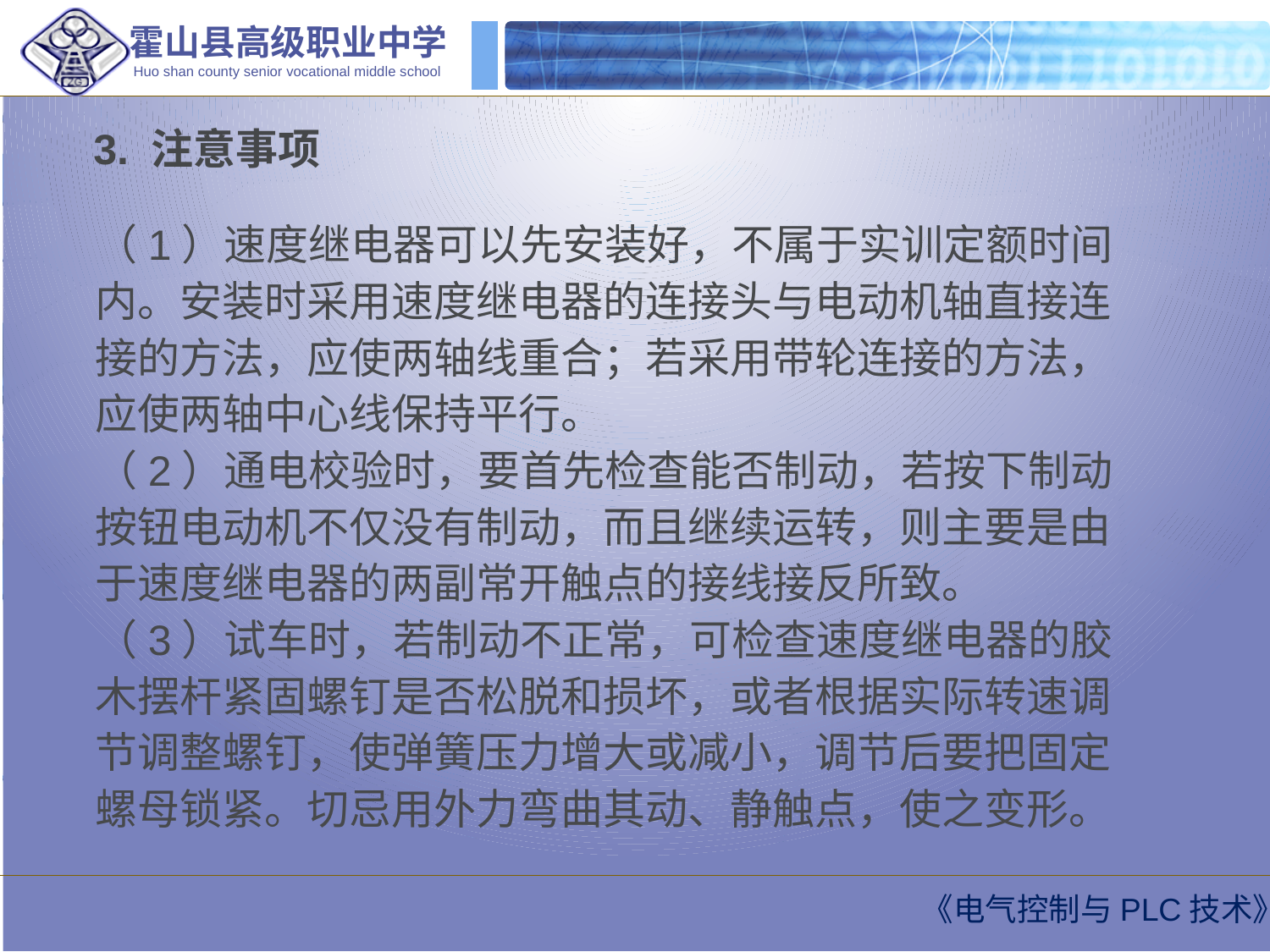

3. 注意事项
（1）速度继电器可以先安装好，不属于实训定额时间内。安装时采用速度继电器的连接头与电动机轴直接连接的方法，应使两轴线重合；若采用带轮连接的方法，应使两轴中心线保持平行。
（2）通电校验时，要首先检查能否制动，若按下制动按钮电动机不仅没有制动，而且继续运转，则主要是由于速度继电器的两副常开触点的接线接反所致。
（3）试车时，若制动不正常，可检查速度继电器的胶木摆杆紧固螺钉是否松脱和损坏，或者根据实际转速调节调整螺钉，使弹簧压力增大或减小，调节后要把固定螺母锁紧。切忌用外力弯曲其动、静触点，使之变形。